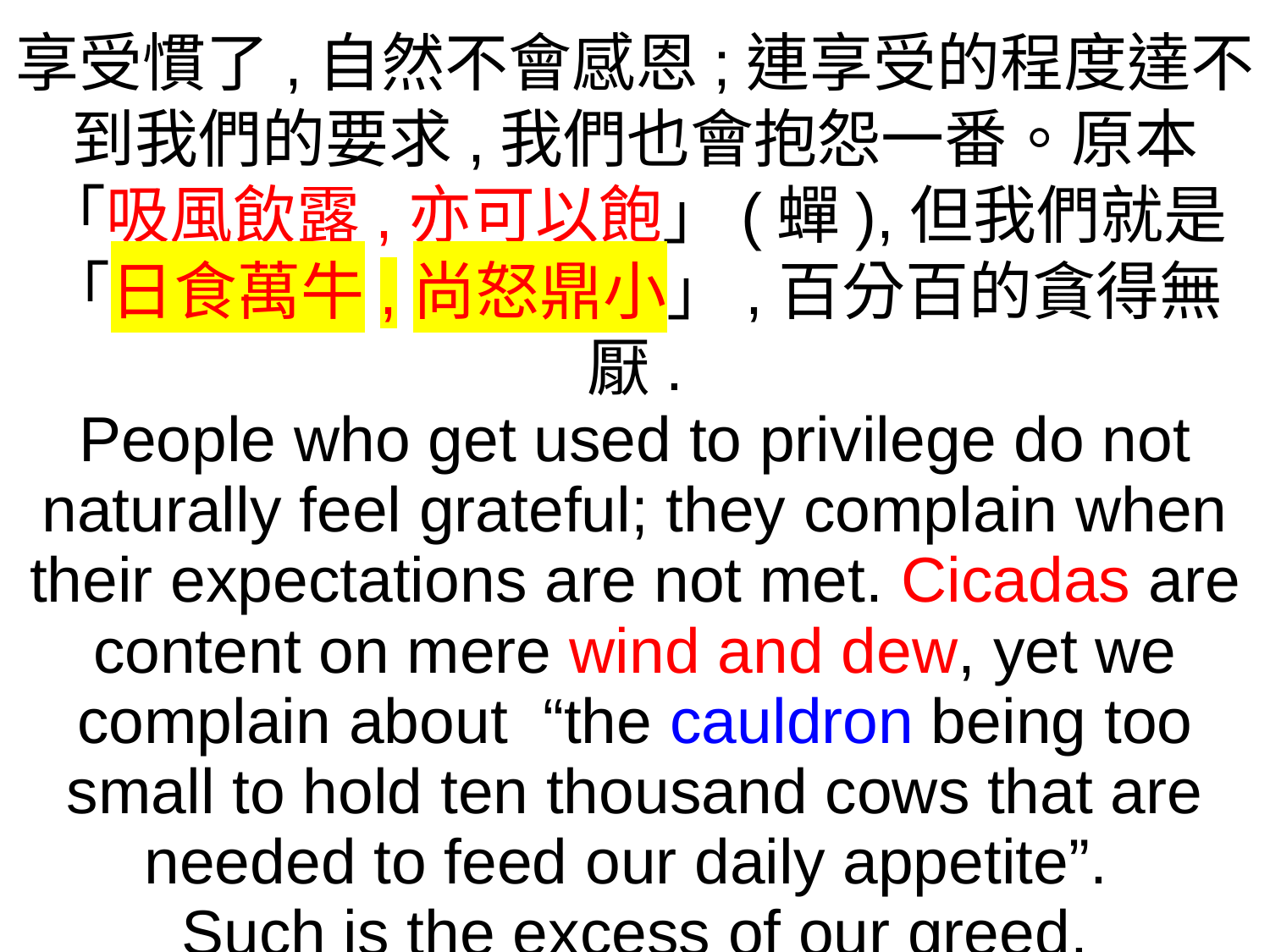

享受慣了,自然不會感恩;連享受的程度達不到我們的要求,我們也會抱怨一番。原本「吸風飲露,亦可以飽」(蟬),但我們就是「日食萬牛,尚怒鼎小」,百分百的貪得無厭.
People who get used to privilege do not naturally feel grateful; they complain when their expectations are not met. Cicadas are content on mere wind and dew, yet we complain about  “the cauldron being too small to hold ten thousand cows that are needed to feed our daily appetite”.
Such is the excess of our greed.